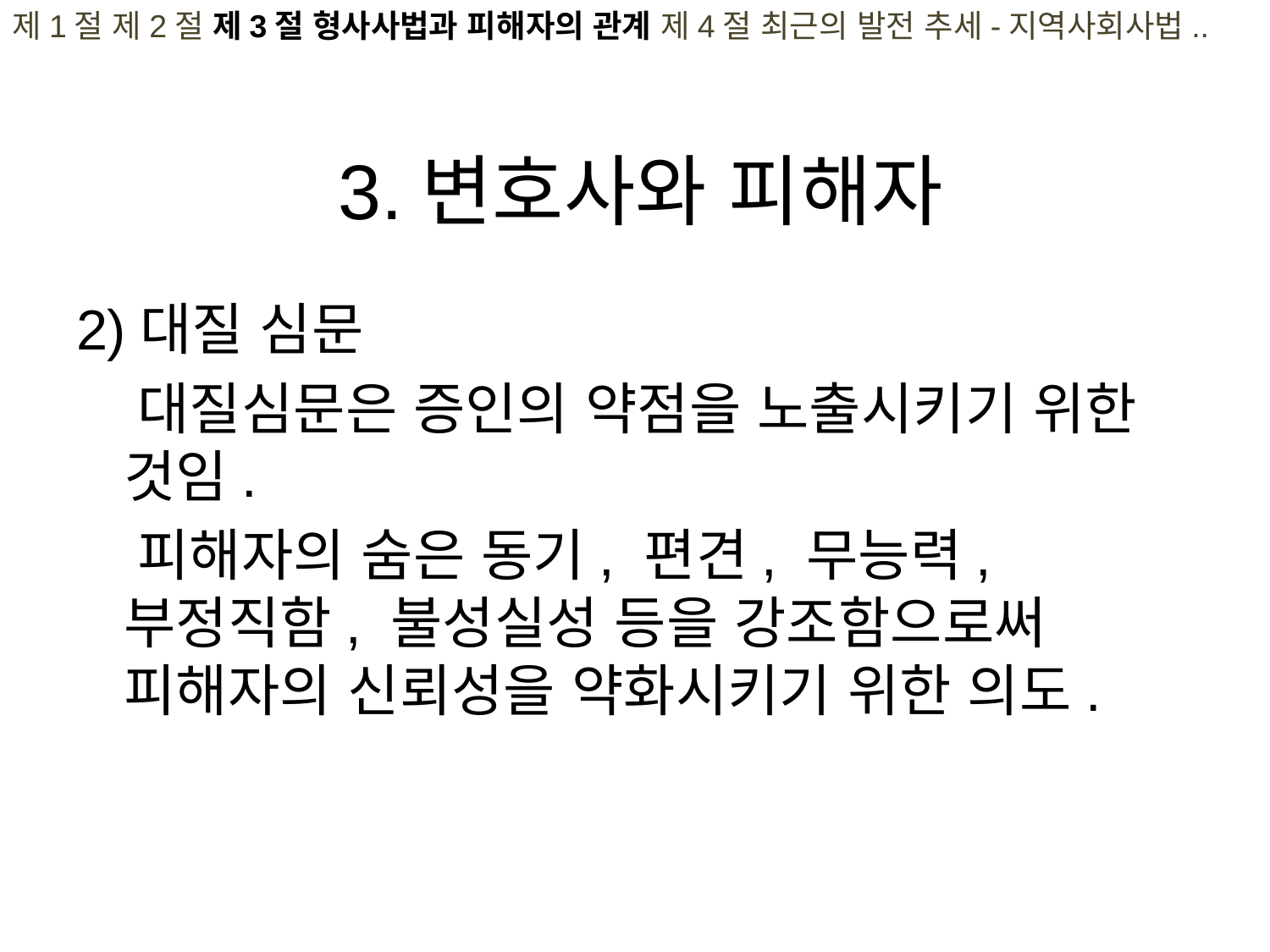

제1절 제2절 제3절 형사사법과 피해자의 관계 제4절 최근의 발전 추세-지역사회사법..
# 3.변호사와 피해자
2)대질 심문
   대질심문은 증인의 약점을 노출시키기 위한 것임.
   피해자의 숨은 동기, 편견, 무능력, 부정직함, 불성실성 등을 강조함으로써 피해자의 신뢰성을 약화시키기 위한 의도.